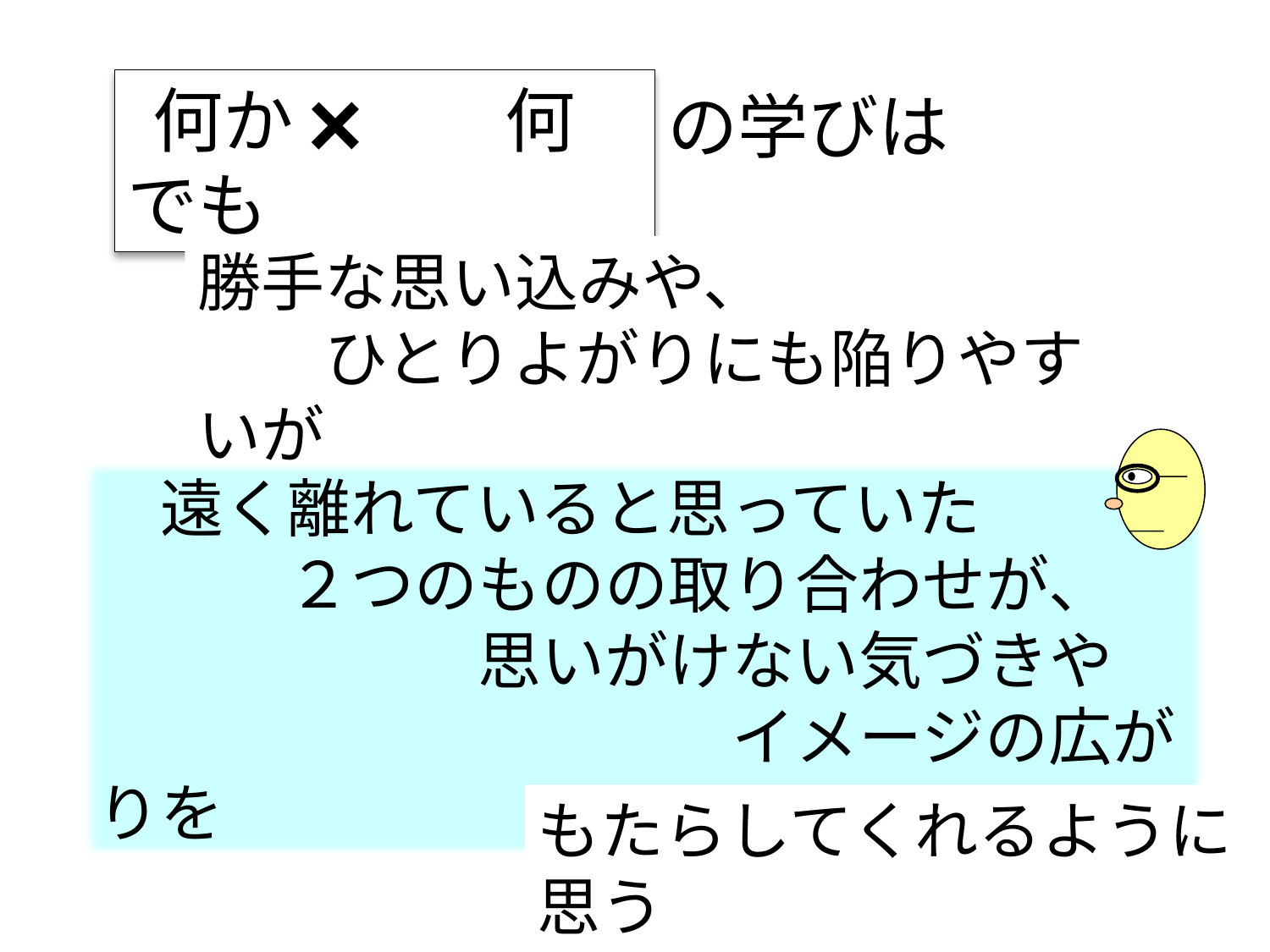

×
何か　　　何でも
の学びは
勝手な思い込みや、
　　ひとりよがりにも陥りやすいが

　遠く離れていると思っていた
　　　２つのものの取り合わせが、
　　　　　　思いがけない気づきや
　　　　　　　　　　イメージの広がりを
もたらしてくれるように思う